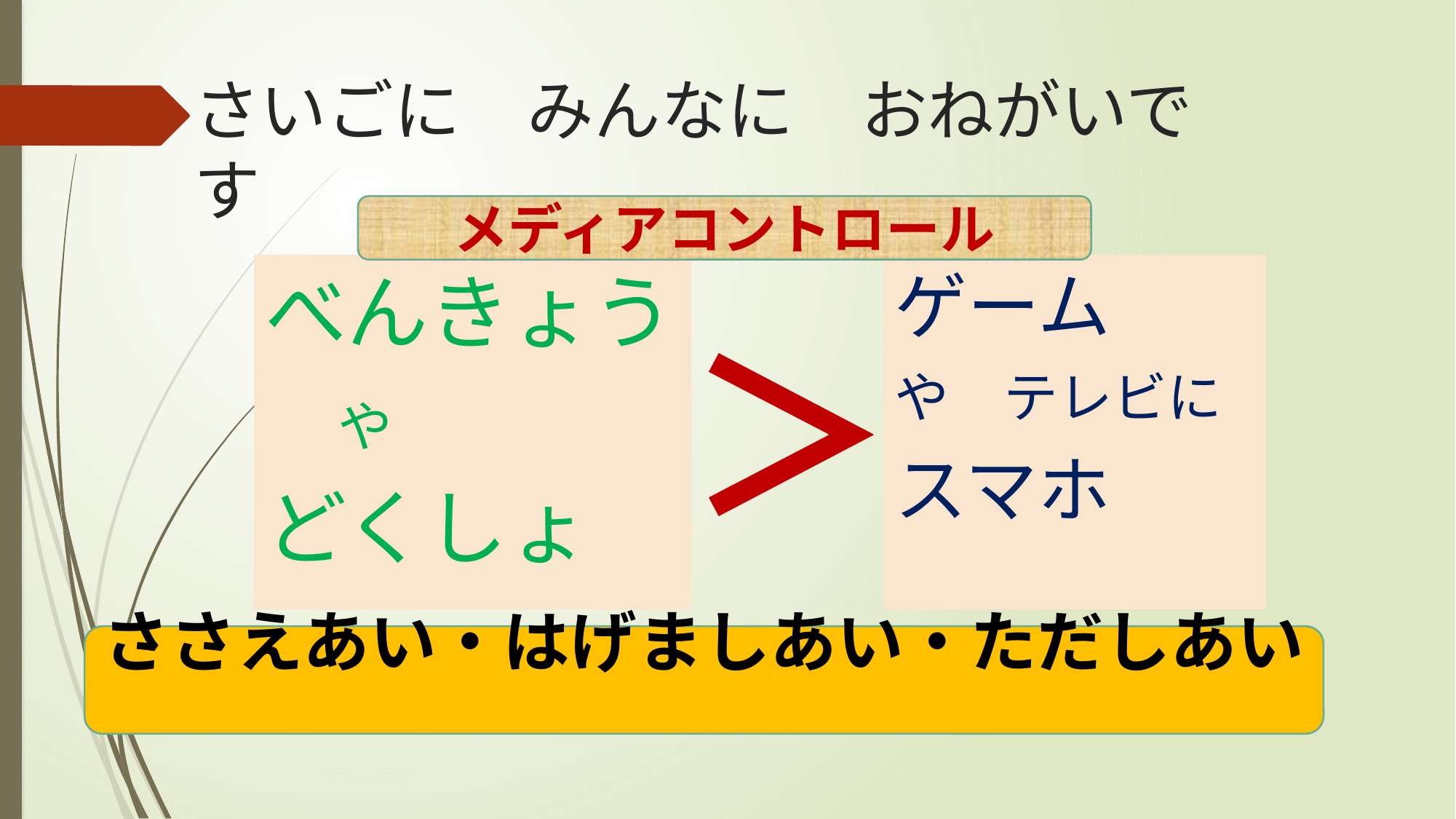

# さいごに　みんなに　おねがいです
メディアコントロール
べんきょう
　や
どくしょ
ゲーム
や　テレビに
スマホ
＞
ささえあい・はげましあい・ただしあい